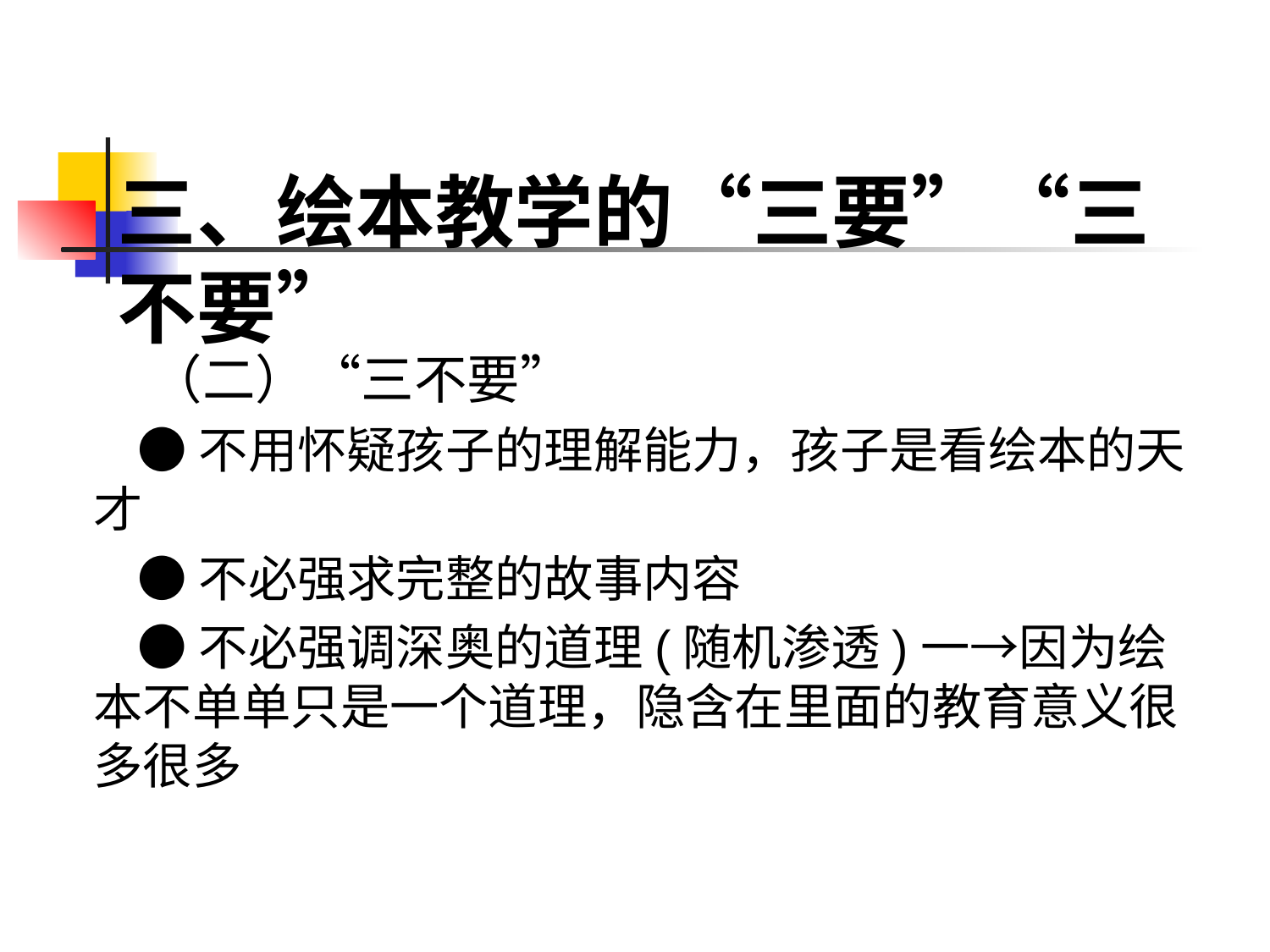

三、绘本教学的“三要”“三不要”
    （二）“三不要”
    ●不用怀疑孩子的理解能力，孩子是看绘本的天才
    ●不必强求完整的故事内容
    ●不必强调深奥的道理(随机渗透)一→因为绘本不单单只是一个道理，隐含在里面的教育意义很多很多